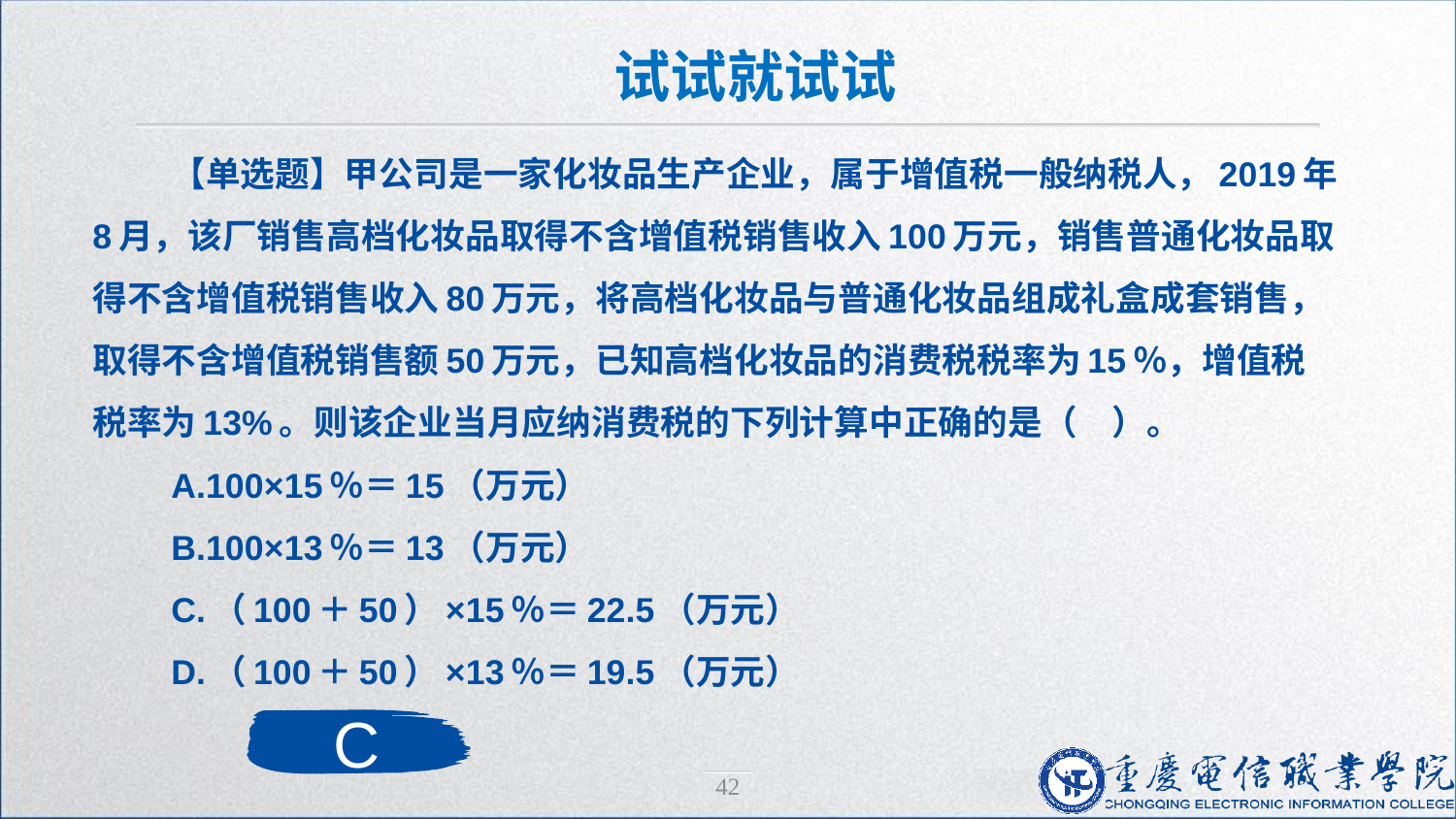

试试就试试
【单选题】甲公司是一家化妆品生产企业，属于增值税一般纳税人，2019年8月，该厂销售高档化妆品取得不含增值税销售收入100万元，销售普通化妆品取得不含增值税销售收入80万元，将高档化妆品与普通化妆品组成礼盒成套销售，取得不含增值税销售额50万元，已知高档化妆品的消费税税率为15％，增值税税率为13%。则该企业当月应纳消费税的下列计算中正确的是（　）。
A.100×15％＝15（万元）
B.100×13％＝13（万元）
C.（100＋50）×15％＝22.5（万元）
D.（100＋50）×13％＝19.5（万元）

C
42